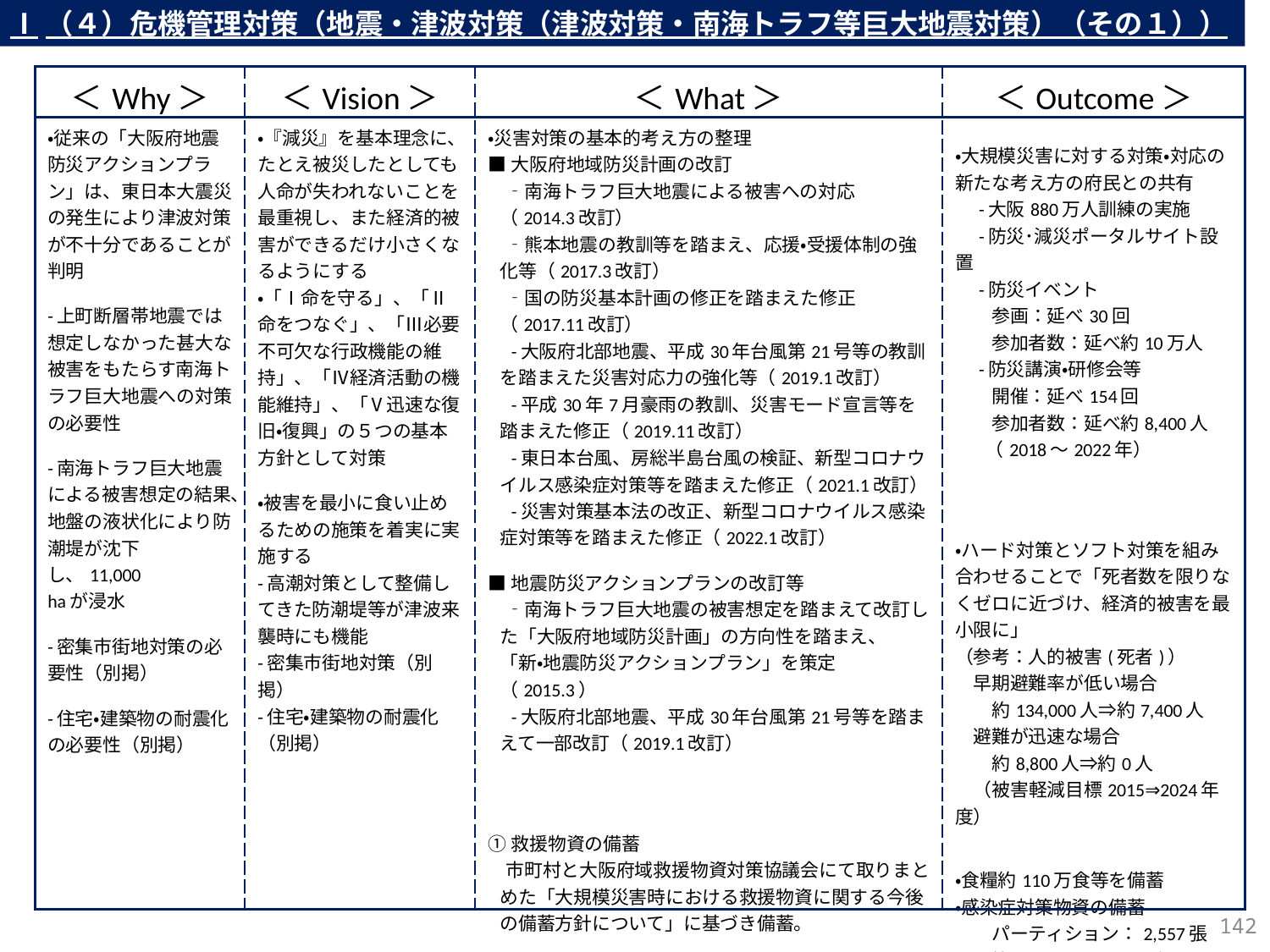

Ⅰ（４）危機管理対策（地震・津波対策（津波対策・南海トラフ等巨大地震対策）（その１））
| ＜Why＞ | ＜Vision＞ | ＜What＞ | ＜Outcome＞ |
| --- | --- | --- | --- |
| ・従来の「大阪府地震防災アクションプラン」は、東日本大震災の発生により津波対策が不十分であることが判明 -上町断層帯地震では想定しなかった甚大な被害をもたらす南海トラフ巨大地震への対策の必要性 -南海トラフ巨大地震による被害想定の結果、地盤の液状化により防潮堤が沈下し、11,000 haが浸水 -密集市街地対策の必要性（別掲） -住宅・建築物の耐震化の必要性（別掲） | ・『減災』を基本理念に、たとえ被災したとしても人命が失われないことを最重視し、また経済的被害ができるだけ小さくなるようにする ・「Ⅰ命を守る」、「Ⅱ命をつなぐ」、「Ⅲ必要不可欠な行政機能の維持」、「Ⅳ経済活動の機能維持」、「Ⅴ迅速な復旧・復興」の５つの基本方針として対策 ・被害を最小に食い止めるための施策を着実に実施する -高潮対策として整備してきた防潮堤等が津波来襲時にも機能 -密集市街地対策（別掲） -住宅・建築物の耐震化（別掲） | ・災害対策の基本的考え方の整理 ■大阪府地域防災計画の改訂 　‐南海トラフ巨大地震による被害への対応（2014.3改訂） 　‐熊本地震の教訓等を踏まえ、応援・受援体制の強化等（2017.3改訂） 　‐国の防災基本計画の修正を踏まえた修正（2017.11改訂） 　-大阪府北部地震、平成30年台風第21号等の教訓を踏まえた災害対応力の強化等（2019.1改訂） 　-平成30年7月豪雨の教訓、災害モード宣言等を踏まえた修正（2019.11改訂） 　-東日本台風、房総半島台風の検証、新型コロナウイルス感染症対策等を踏まえた修正（2021.1改訂） 　-災害対策基本法の改正、新型コロナウイルス感染症対策等を踏まえた修正（2022.1改訂） ■地震防災アクションプランの改訂等 　‐南海トラフ巨大地震の被害想定を踏まえて改訂した「大阪府地域防災計画」の方向性を踏まえ、「新・地震防災アクションプラン」を策定（2015.3） 　-大阪府北部地震、平成30年台風第21号等を踏まえて一部改訂（2019.1改訂） ①救援物資の備蓄 　市町村と大阪府域救援物資対策協議会にて取りまとめた「大規模災害時における救援物資に関する今後の備蓄方針について」に基づき備蓄。 | ・大規模災害に対する対策・対応の新たな考え方の府民との共有 　-大阪880万人訓練の実施 　-防災･減災ポータルサイト設置 　-防災イベント 　　参画：延べ30回 　　参加者数：延べ約10万人 　-防災講演・研修会等 　　開催：延べ154回 　　参加者数：延べ約8,400人 　 （2018～2022年） ・ハード対策とソフト対策を組み合わせることで「死者数を限りなくゼロに近づけ、経済的被害を最小限に」 （参考：人的被害(死者)） 　早期避難率が低い場合 　　約134,000人⇒約7,400人 　避難が迅速な場合 　　約8,800人⇒約0人 　（被害軽減目標2015⇒2024年度） ・食糧約110万食等を備蓄 ・感染症対策物資の備蓄 　　パーティション：2,557張 　　簡易ベッド：2,557台 |
142